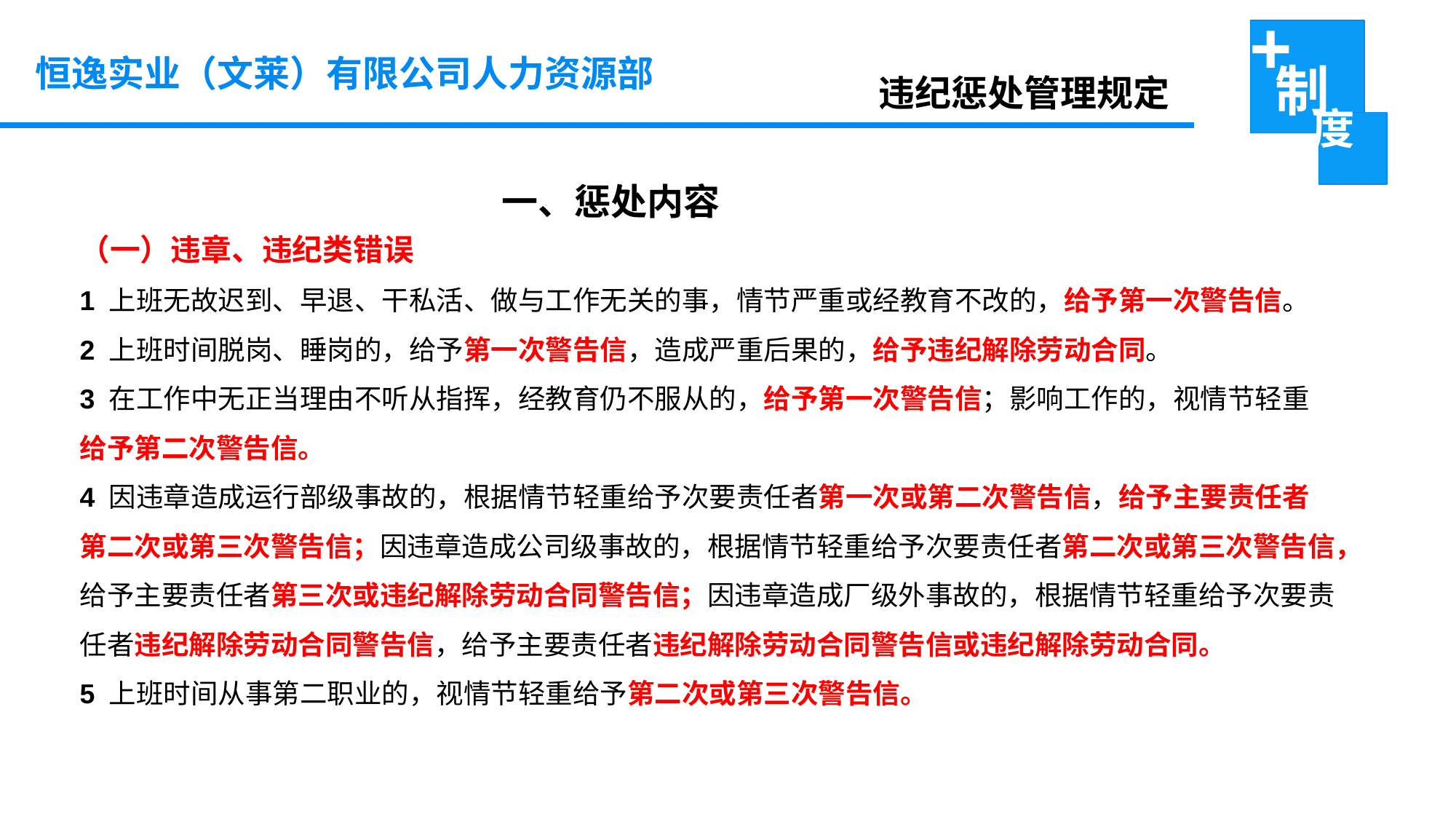

恒逸实业（文莱）有限公司人力资源部
违纪惩处管理规定
 一、惩处内容
（一）违章、违纪类错误
1 上班无故迟到、早退、干私活、做与工作无关的事，情节严重或经教育不改的，给予第一次警告信。
2 上班时间脱岗、睡岗的，给予第一次警告信，造成严重后果的，给予违纪解除劳动合同。
3 在工作中无正当理由不听从指挥，经教育仍不服从的，给予第一次警告信；影响工作的，视情节轻重给予第二次警告信。
4 因违章造成运行部级事故的，根据情节轻重给予次要责任者第一次或第二次警告信，给予主要责任者第二次或第三次警告信；因违章造成公司级事故的，根据情节轻重给予次要责任者第二次或第三次警告信，给予主要责任者第三次或违纪解除劳动合同警告信；因违章造成厂级外事故的，根据情节轻重给予次要责任者违纪解除劳动合同警告信，给予主要责任者违纪解除劳动合同警告信或违纪解除劳动合同。
5 上班时间从事第二职业的，视情节轻重给予第二次或第三次警告信。